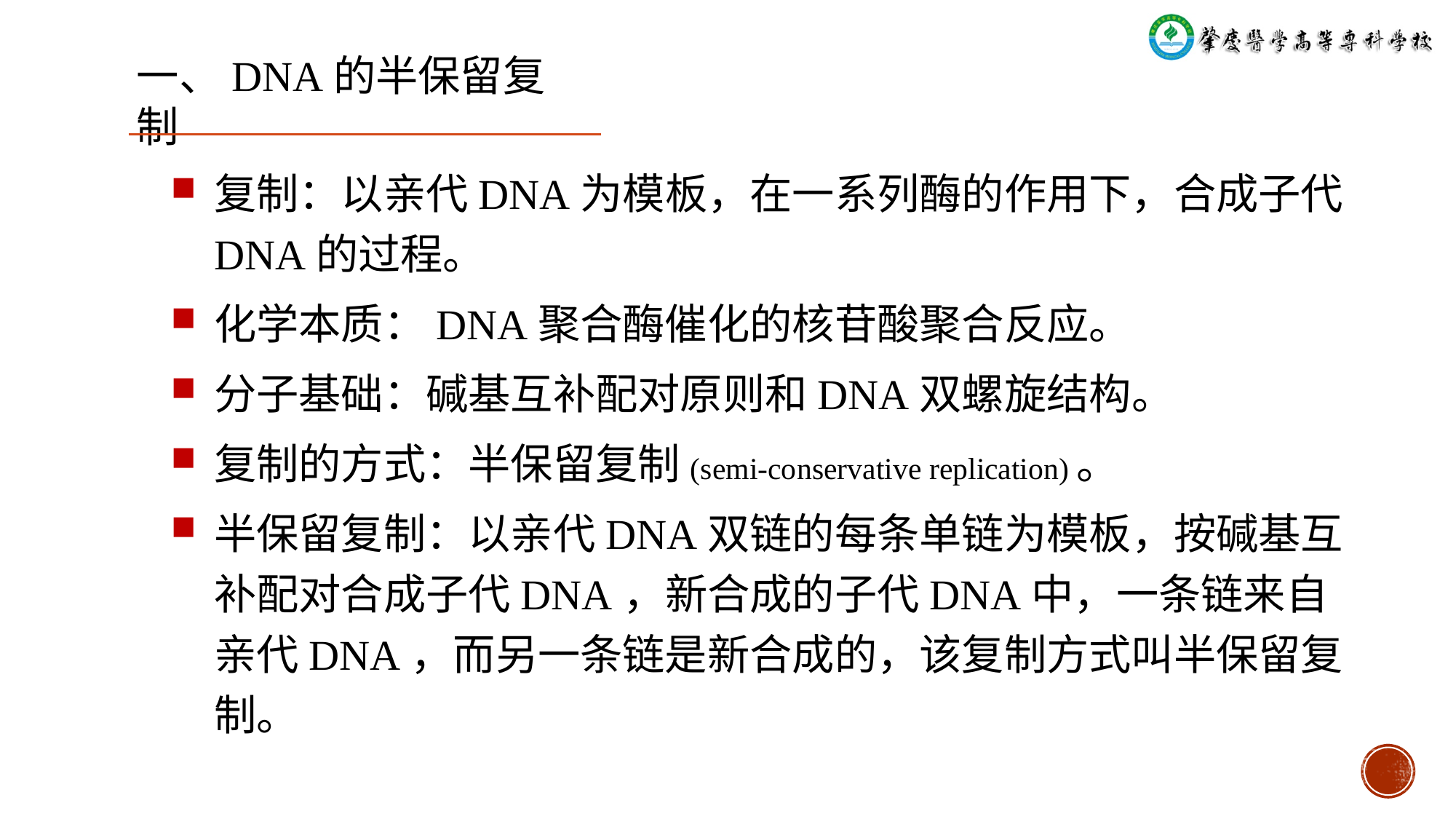

一、DNA的半保留复制
复制：以亲代DNA为模板，在一系列酶的作用下，合成子代DNA的过程。
化学本质：DNA聚合酶催化的核苷酸聚合反应。
分子基础：碱基互补配对原则和DNA双螺旋结构。
复制的方式：半保留复制(semi-conservative replication)。
半保留复制：以亲代DNA双链的每条单链为模板，按碱基互补配对合成子代DNA，新合成的子代DNA中，一条链来自亲代DNA，而另一条链是新合成的，该复制方式叫半保留复制。